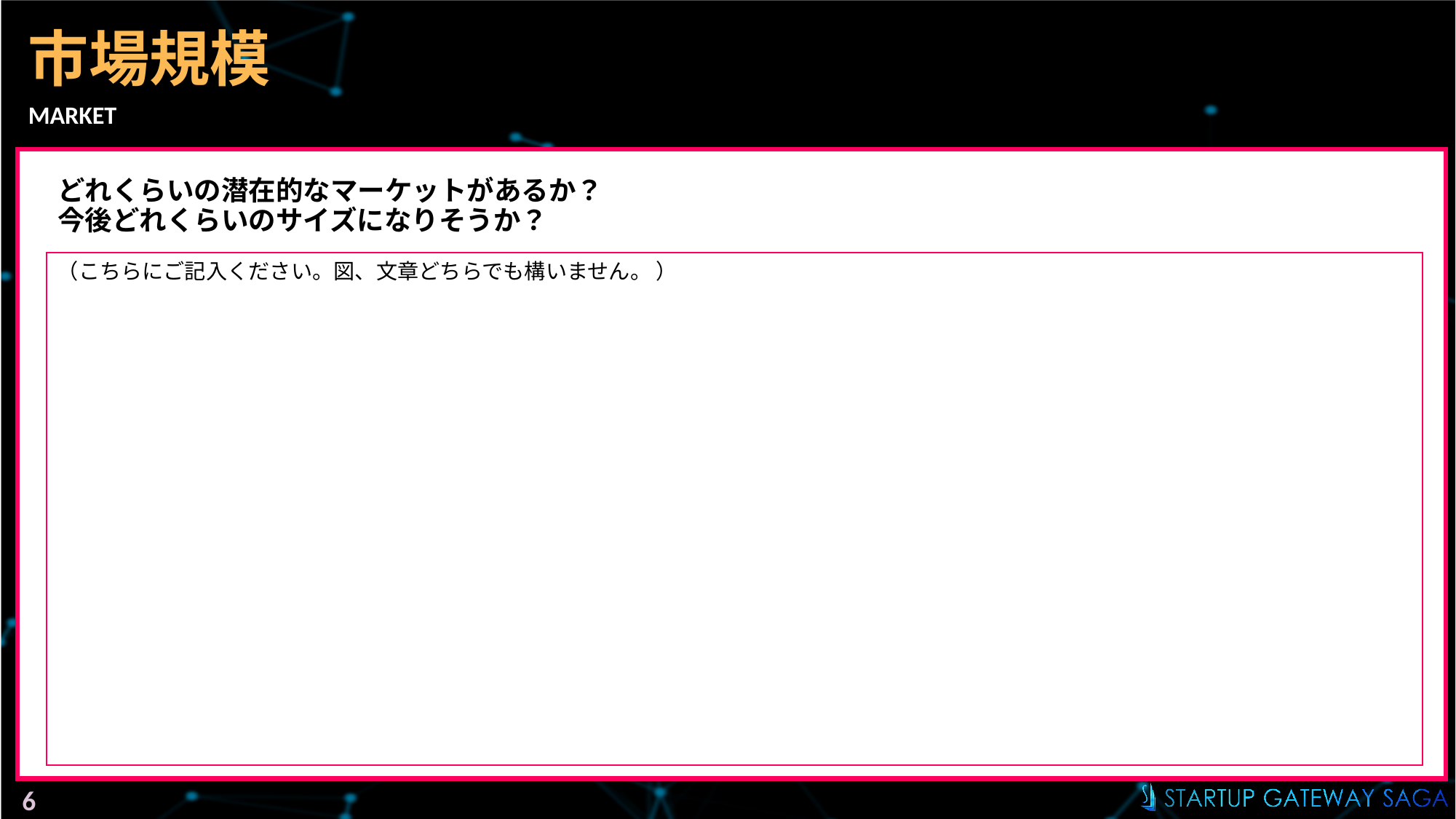

市場規模
MARKET

どれくらいの潜在的なマーケットがあるか？
今後どれくらいのサイズになりそうか？
（こちらにご記入ください。図、文章どちらでも構いません。 ）

6